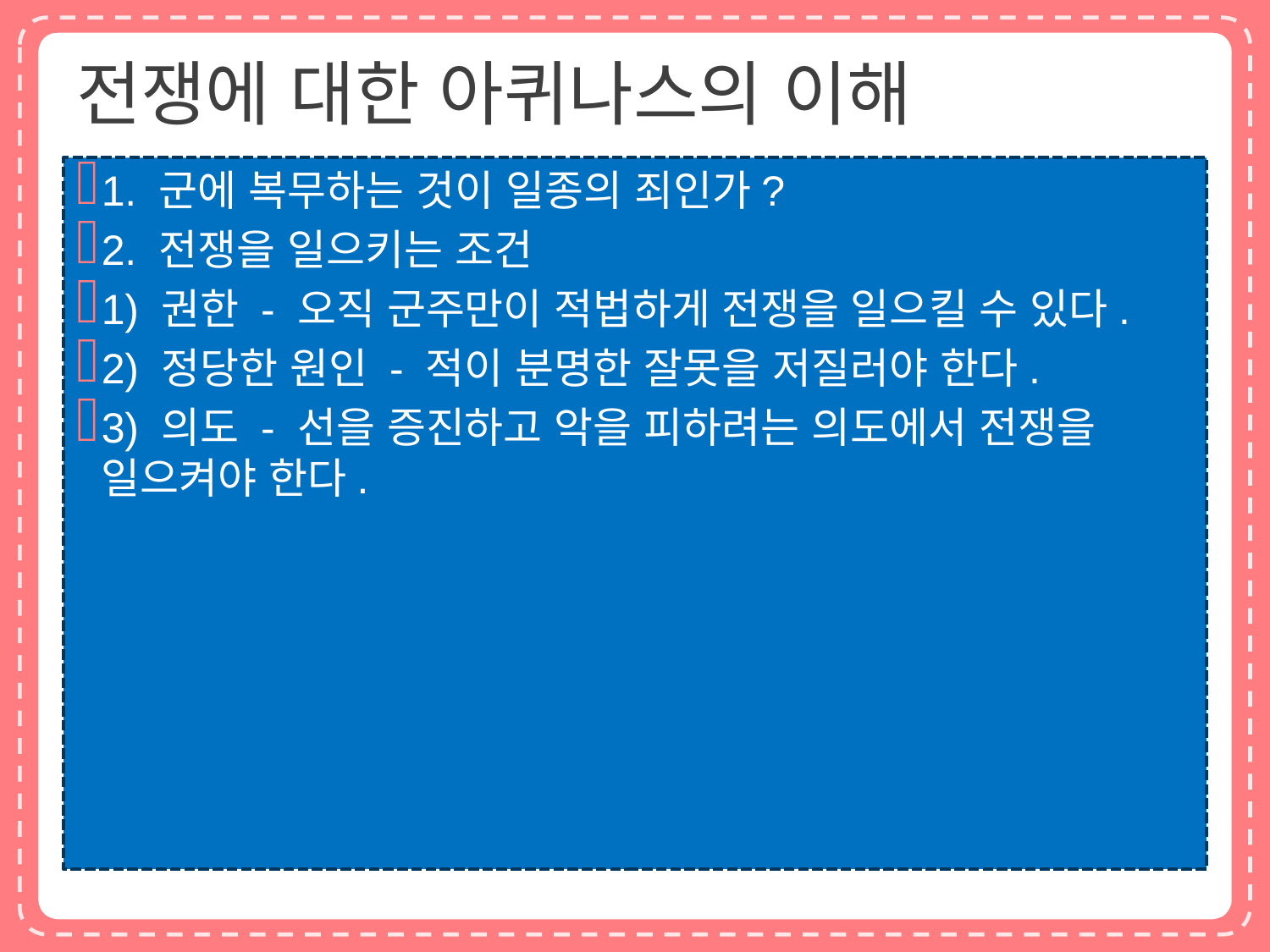

# 전쟁에 대한 아퀴나스의 이해
1. 군에 복무하는 것이 일종의 죄인가?
2. 전쟁을 일으키는 조건
1) 권한 - 오직 군주만이 적법하게 전쟁을 일으킬 수 있다.
2) 정당한 원인 - 적이 분명한 잘못을 저질러야 한다.
3) 의도 - 선을 증진하고 악을 피하려는 의도에서 전쟁을 일으켜야 한다.